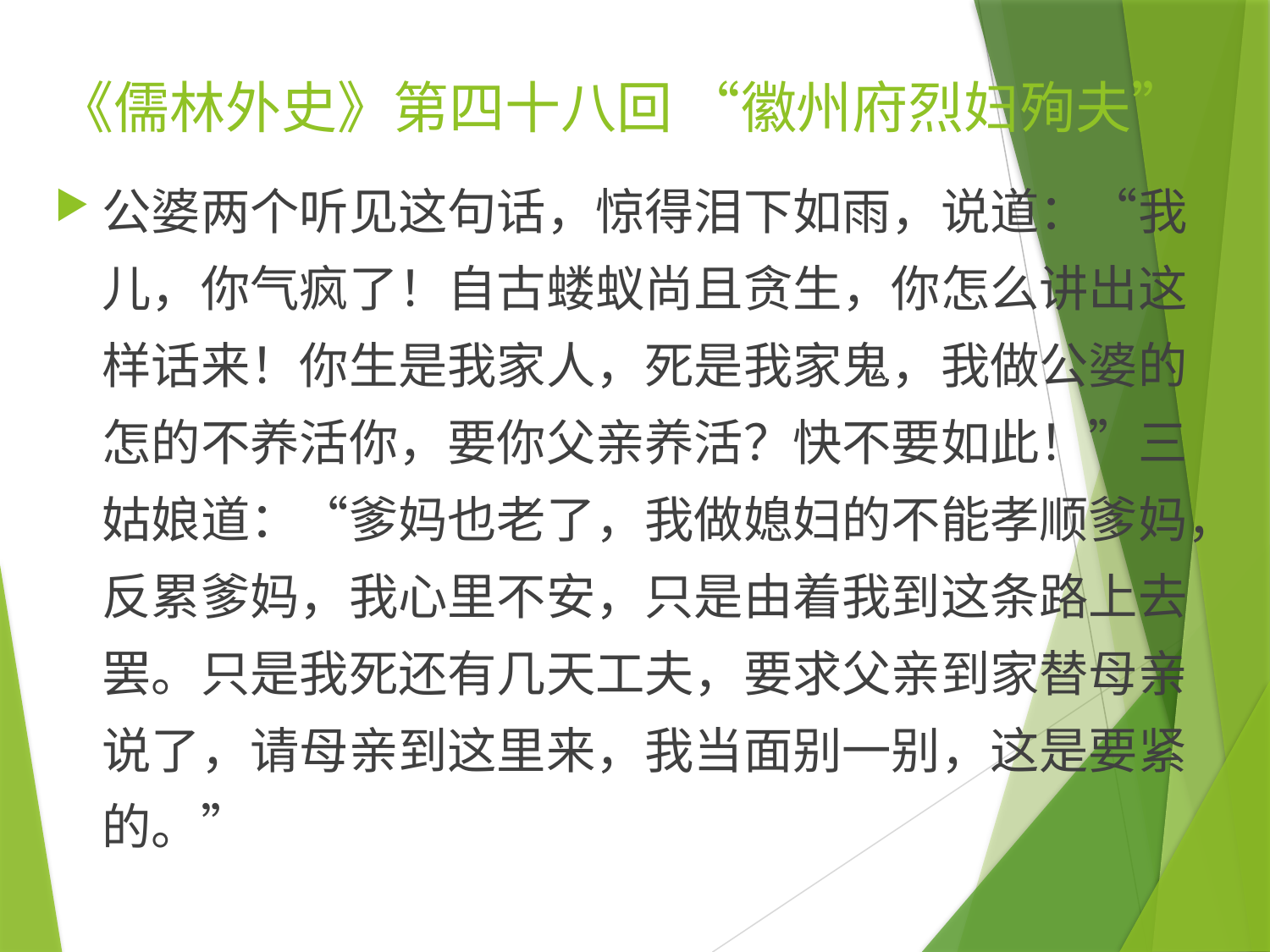

# 《儒林外史》第四十八回 “徽州府烈妇殉夫”
公婆两个听见这句话，惊得泪下如雨，说道：“我儿，你气疯了！自古蝼蚁尚且贪生，你怎么讲出这样话来！你生是我家人，死是我家鬼，我做公婆的怎的不养活你，要你父亲养活？快不要如此！”三姑娘道：“爹妈也老了，我做媳妇的不能孝顺爹妈，反累爹妈，我心里不安，只是由着我到这条路上去罢。只是我死还有几天工夫，要求父亲到家替母亲说了，请母亲到这里来，我当面别一别，这是要紧的。”